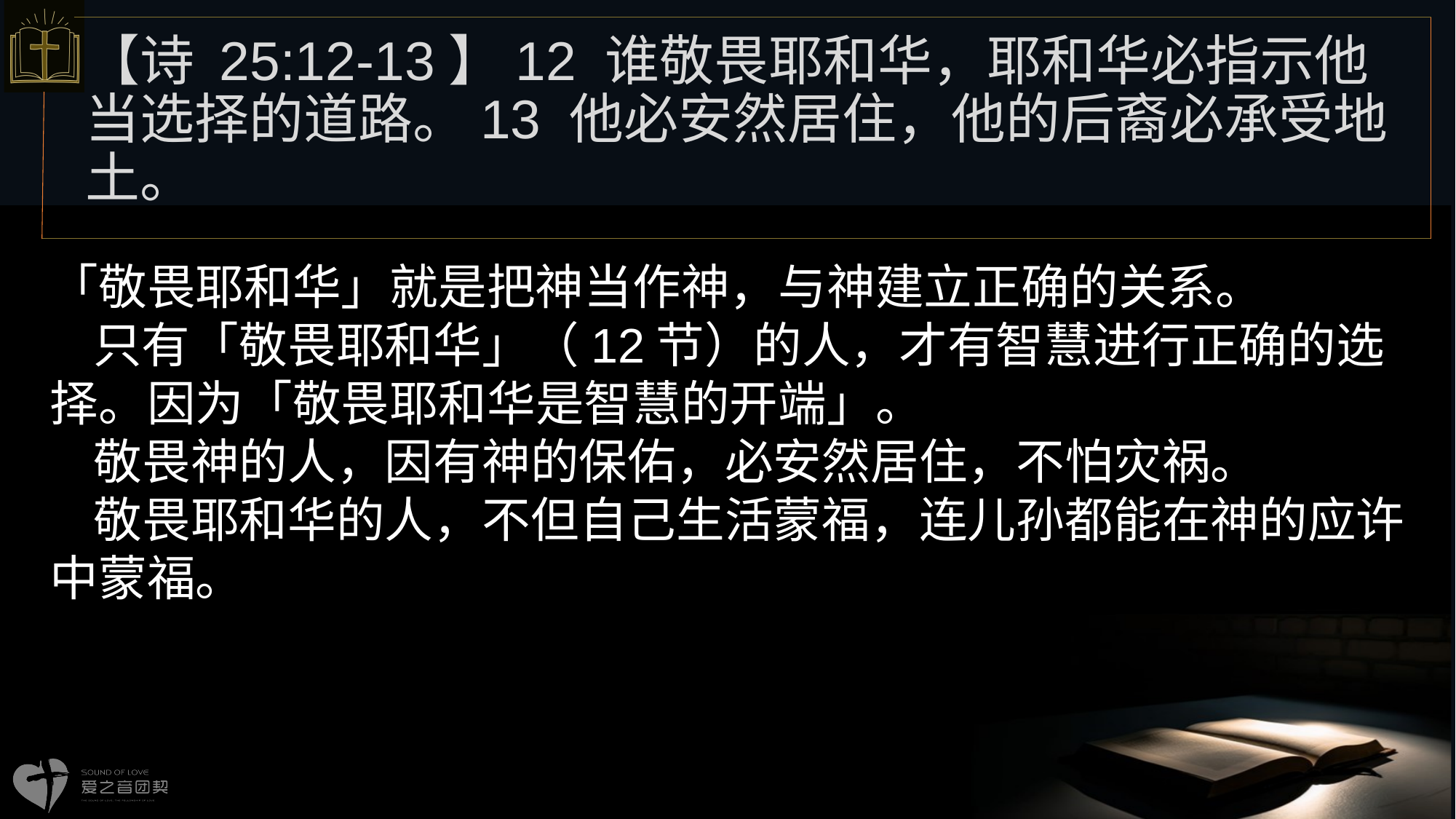

【诗 25:12-13】12 谁敬畏耶和华，耶和华必指示他当选择的道路。13 他必安然居住，他的后裔必承受地土。
# 「敬畏耶和华」就是把神当作神，与神建立正确的关系。 只有「敬畏耶和华」（12节）的人，才有智慧进行正确的选择。因为「敬畏耶和华是智慧的开端」。 敬畏神的人，因有神的保佑，必安然居住，不怕灾祸。 敬畏耶和华的人，不但自己生活蒙福，连儿孙都能在神的应许中蒙福。